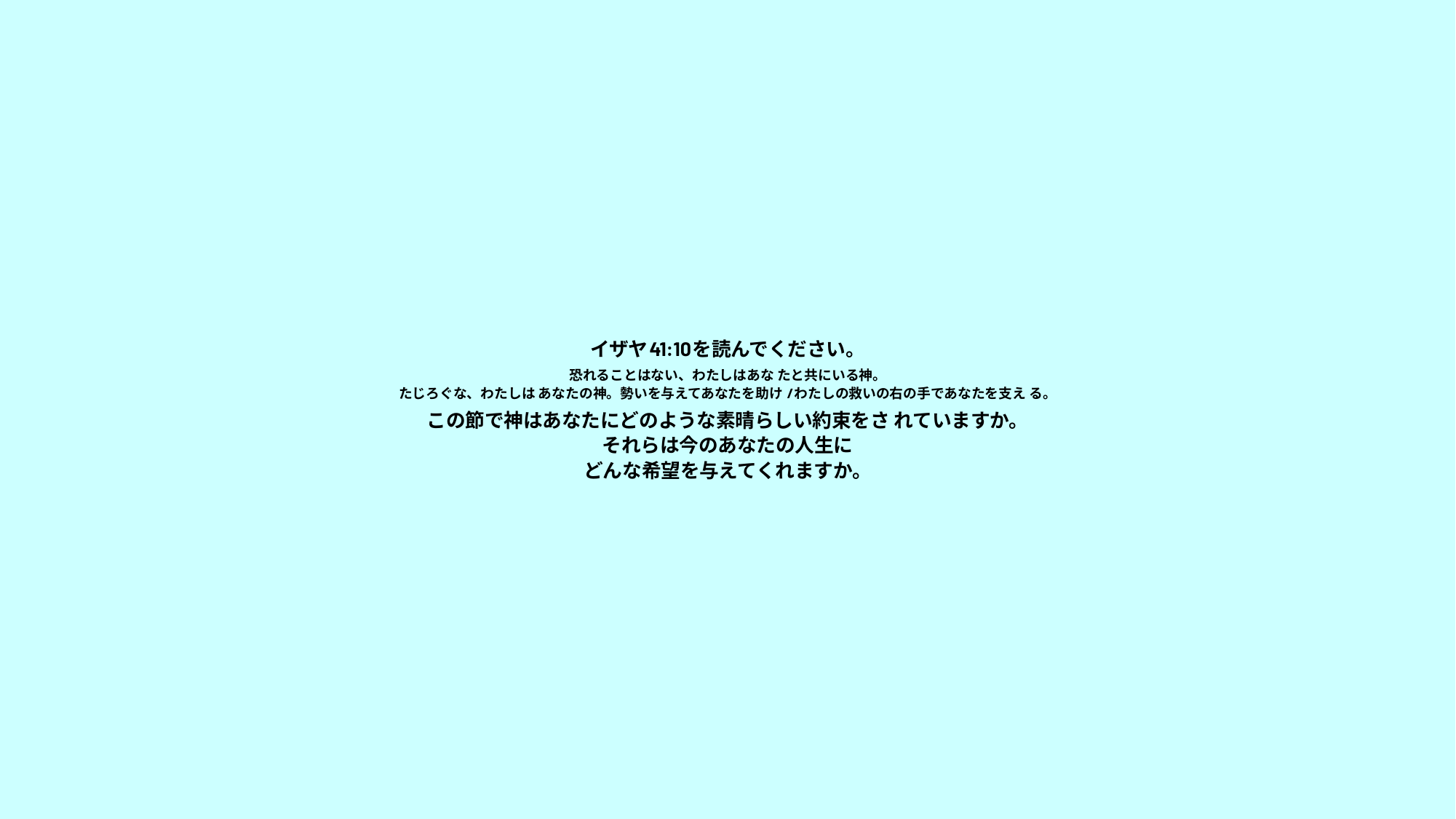

# イザヤ41:10を読んでください。 　 恐れることはない、わたしはあな たと共にいる神。 たじろぐな、わたしは あなたの神。勢いを与えてあなたを助け /わたしの救いの右の手であなたを支え る。 　 この節で神はあなたにどのような素晴らしい約束をさ れていますか。 それらは今のあなたの人生に どんな希望を与えてくれますか。